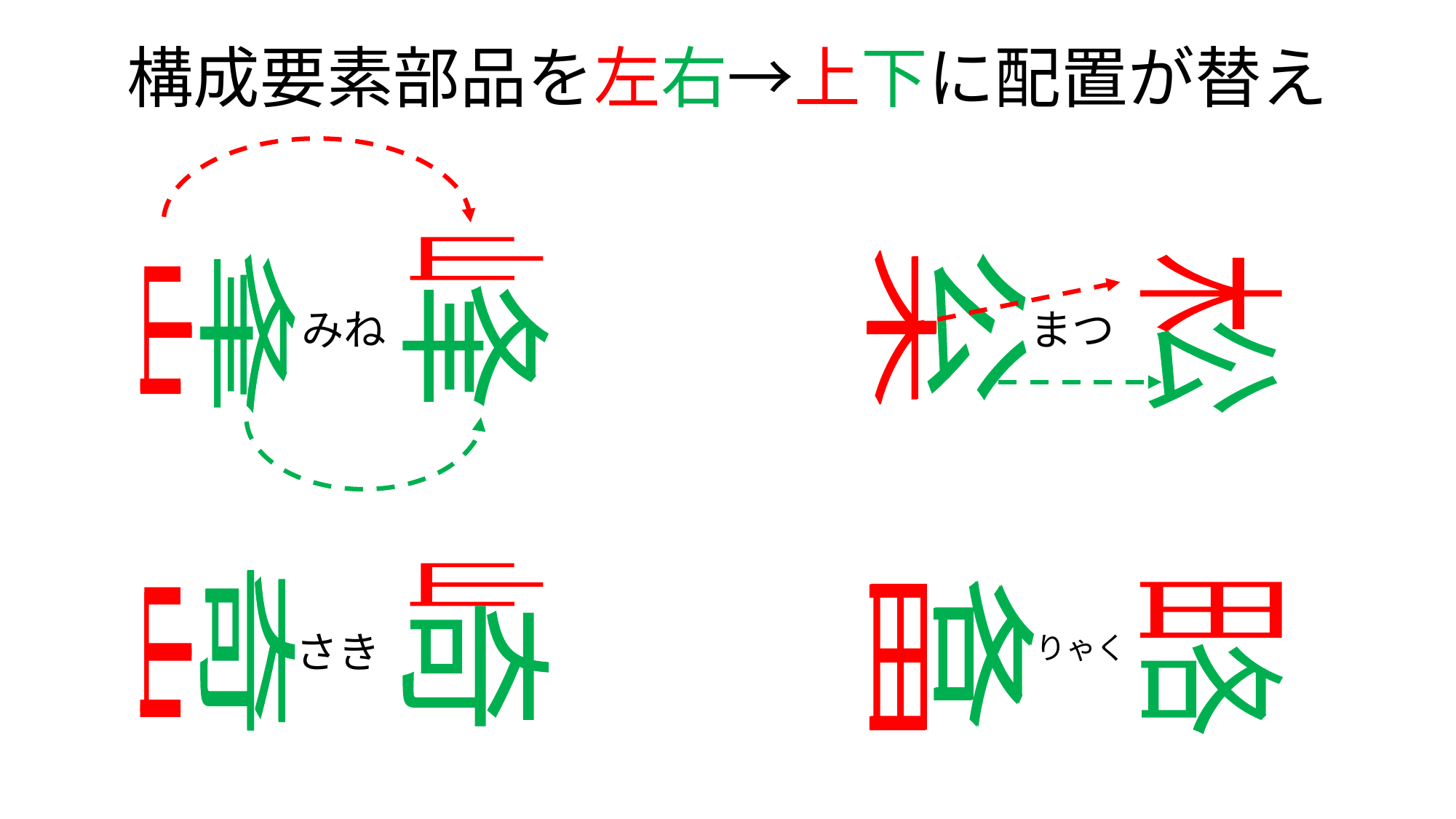

# 構成要素部品を左右→上下に配置が替え

山
木
公
木
夆
公
夆
夆
木
みね
まつ
山
公
山

山
田
奇
山
各
田
奇
奇
各
各
さき
りゃく
田
山